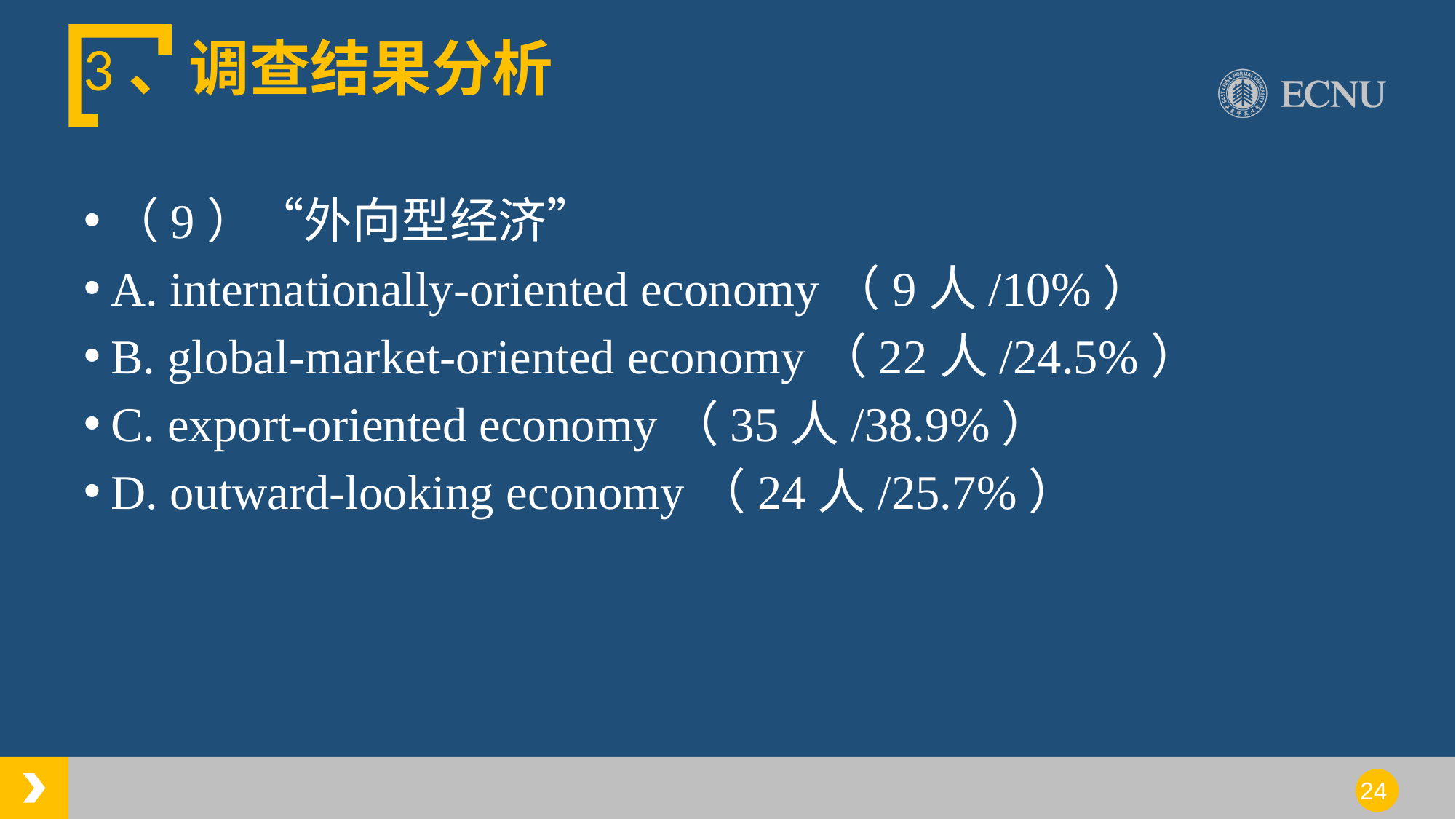

# 3、调查结果分析
（9）“外向型经济”
A. internationally-oriented economy（9人/10%）
B. global-market-oriented economy（22人/24.5%）
C. export-oriented economy（35人/38.9%）
D. outward-looking economy（24人/25.7%）